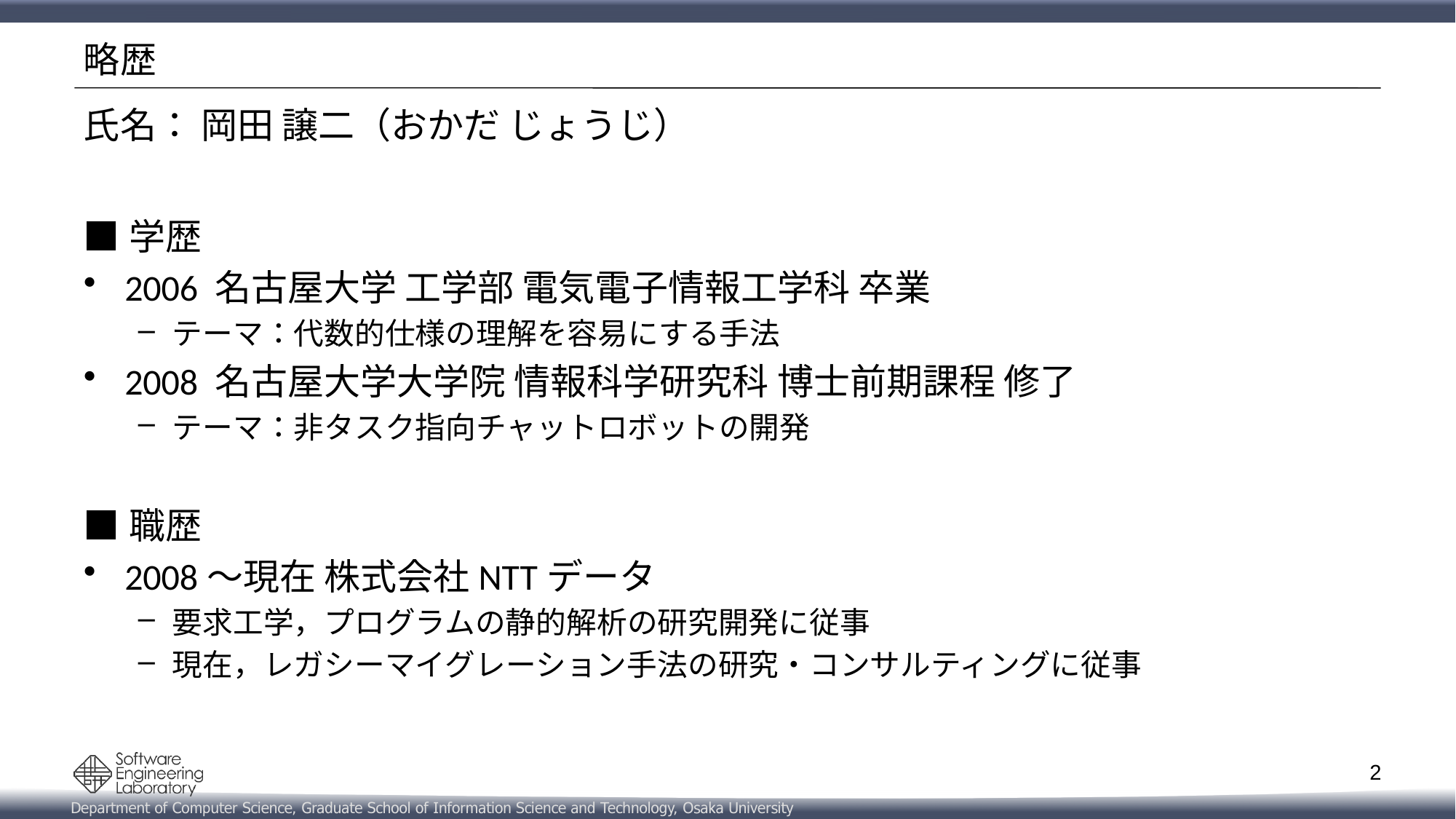

# 略歴
氏名： 岡田 譲二（おかだ じょうじ）
■学歴
2006 名古屋大学 工学部 電気電子情報工学科 卒業
テーマ：代数的仕様の理解を容易にする手法
2008 名古屋大学大学院 情報科学研究科 博士前期課程 修了
テーマ：非タスク指向チャットロボットの開発

■職歴
2008～現在 株式会社NTTデータ
要求工学，プログラムの静的解析の研究開発に従事
現在，レガシーマイグレーション手法の研究・コンサルティングに従事
2